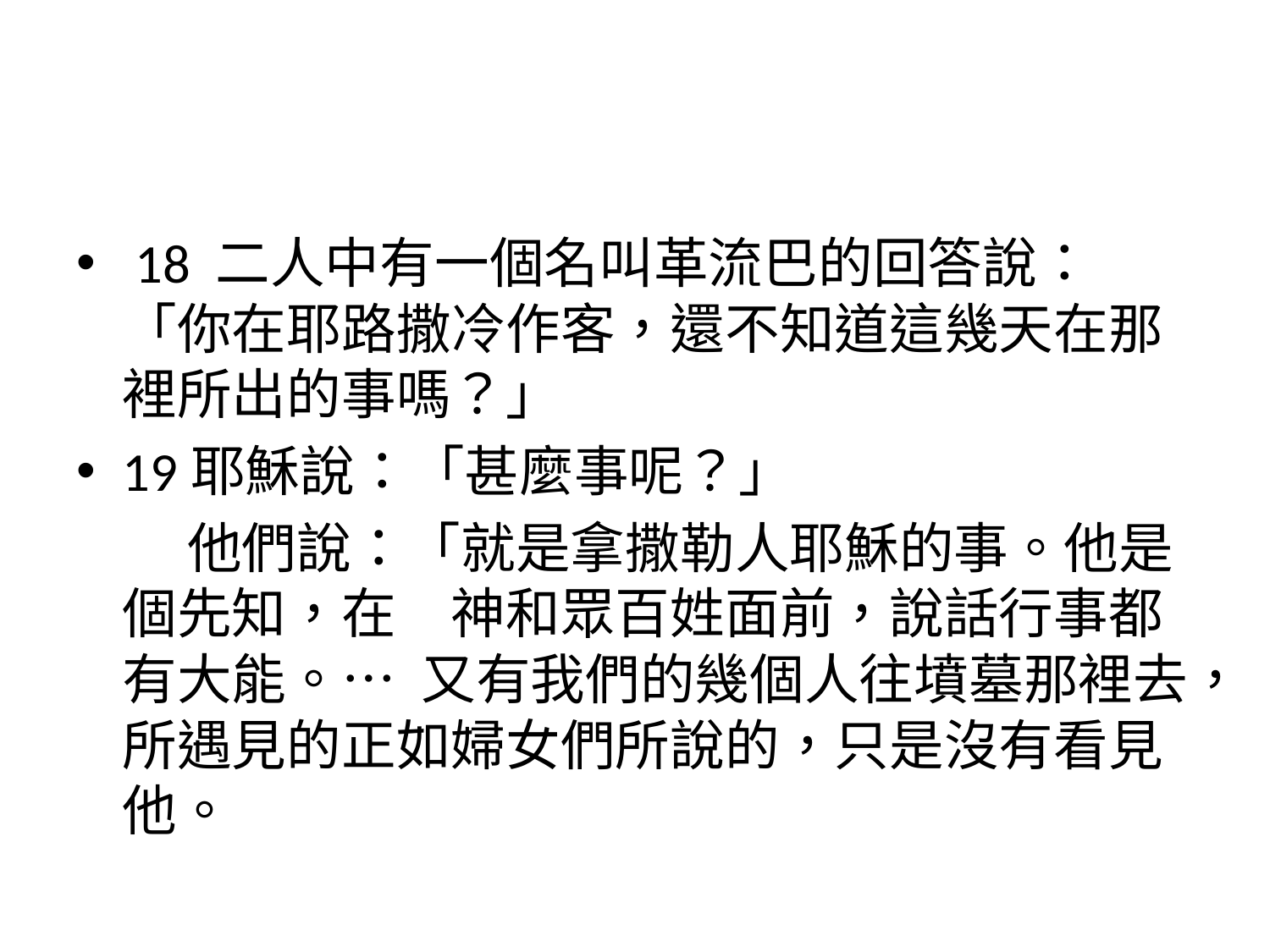

#
 18 二人中有一個名叫革流巴的回答說：「你在耶路撒冷作客，還不知道這幾天在那裡所出的事嗎？」
19耶穌說：「甚麼事呢？」
        他們說：「就是拿撒勒人耶穌的事。他是個先知，在　神和眾百姓面前，說話行事都有大能。…  又有我們的幾個人往墳墓那裡去，所遇見的正如婦女們所說的，只是沒有看見他。